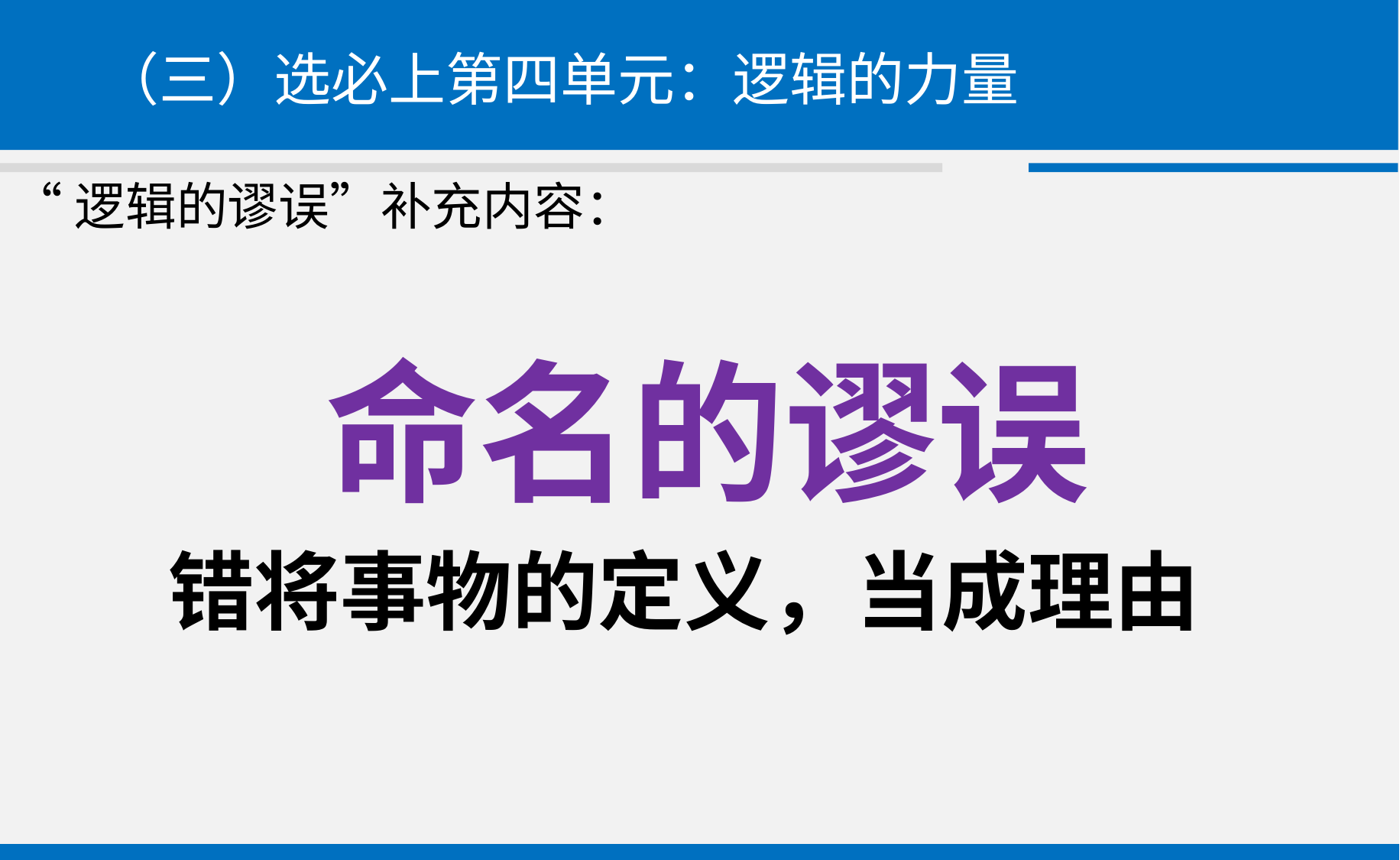

# （三）选必上第四单元：逻辑的力量
“逻辑的谬误”补充内容：

        命名的谬误
       错将事物的定义，当成理由